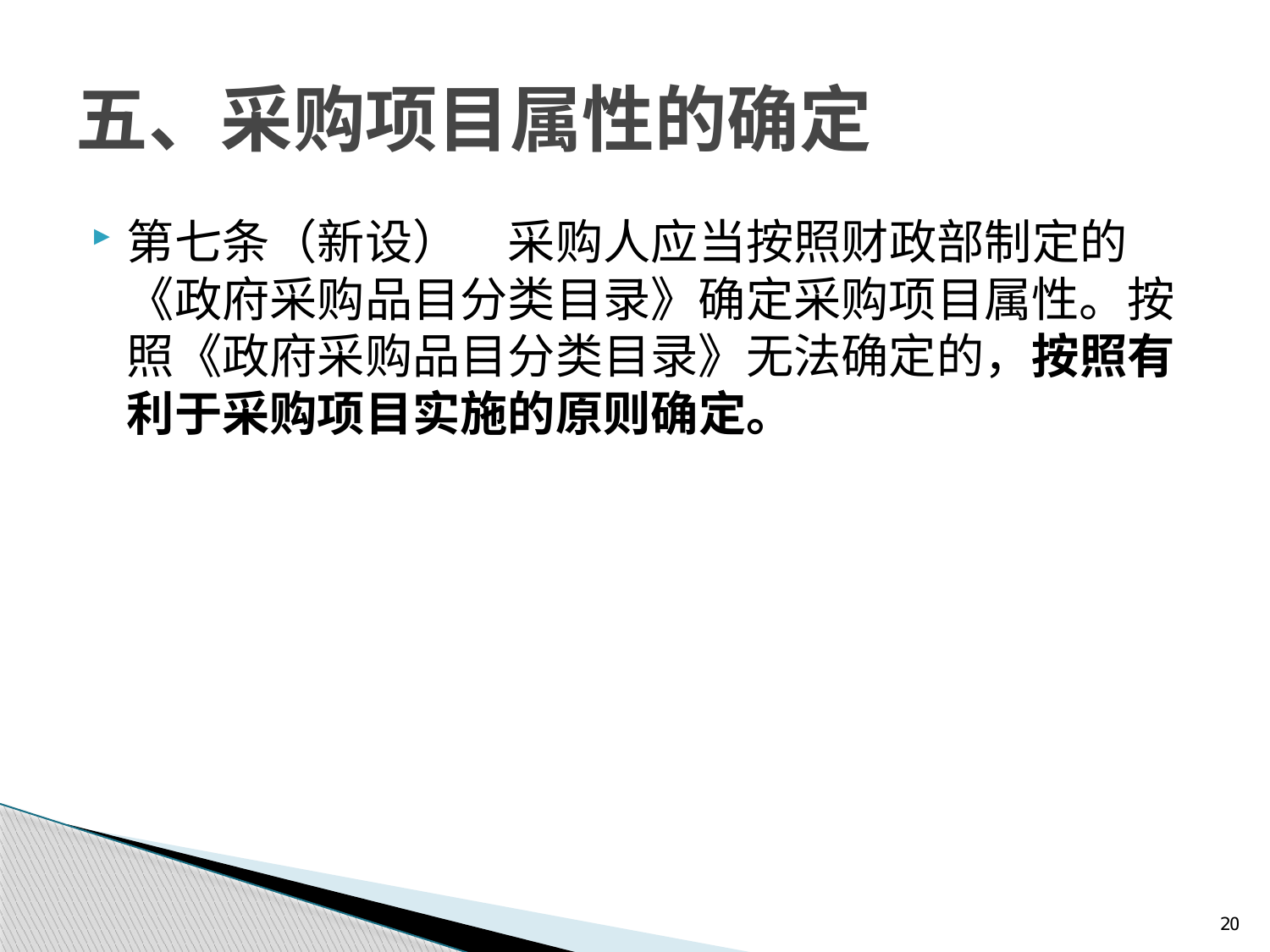

# 五、采购项目属性的确定
第七条（新设）　采购人应当按照财政部制定的《政府采购品目分类目录》确定采购项目属性。按照《政府采购品目分类目录》无法确定的，按照有利于采购项目实施的原则确定。

20